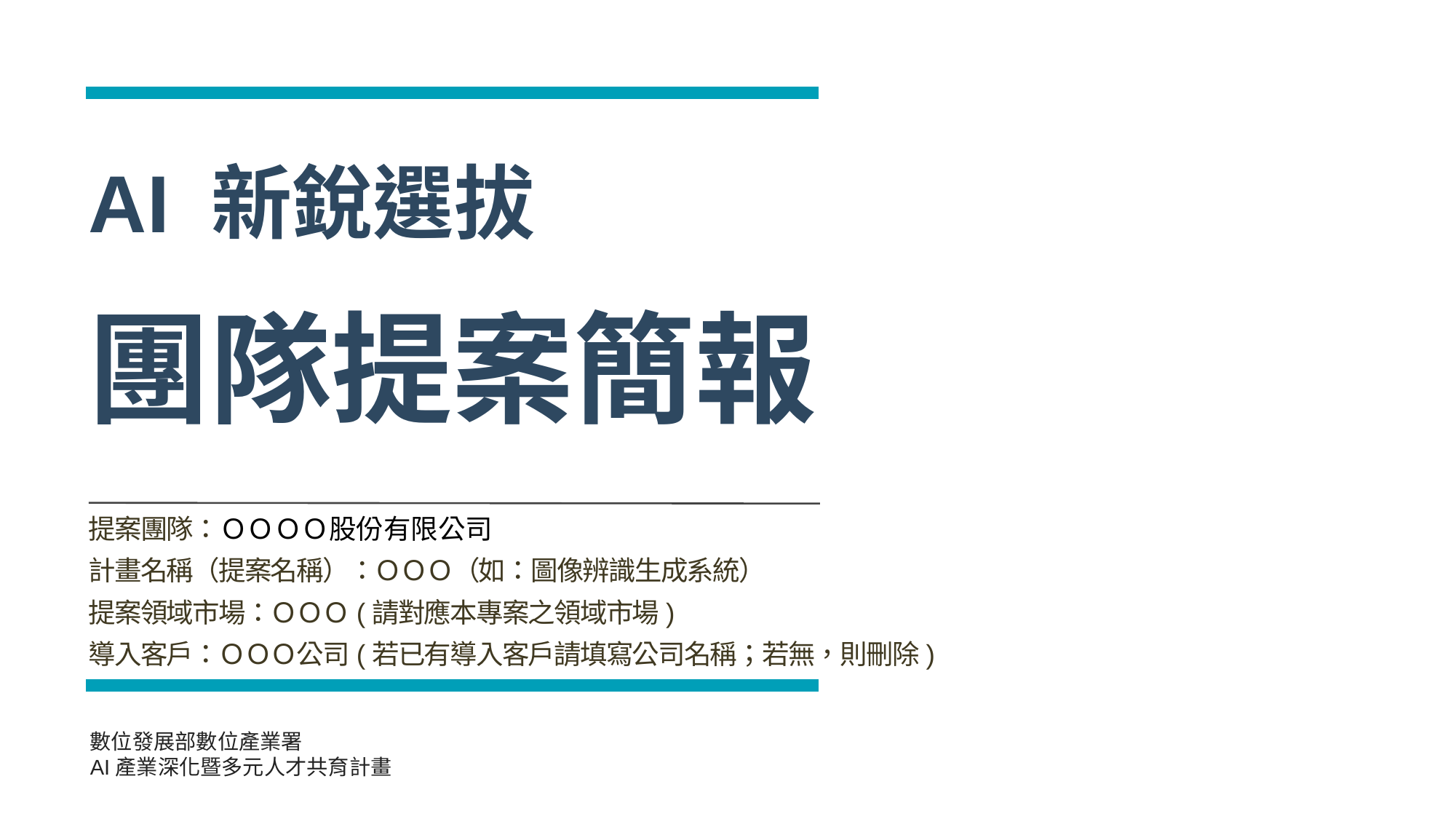

AI 新銳選拔
團隊提案簡報
提案團隊：ＯＯＯＯ股份有限公司
計畫名稱（提案名稱）：ＯＯＯ（如：圖像辨識生成系統）
提案領域市場：ＯＯＯ(請對應本專案之領域市場)
導入客戶：ＯＯＯ公司(若已有導入客戶請填寫公司名稱；若無，則刪除)

數位發展部數位產業署
AI產業深化暨多元人才共育計畫